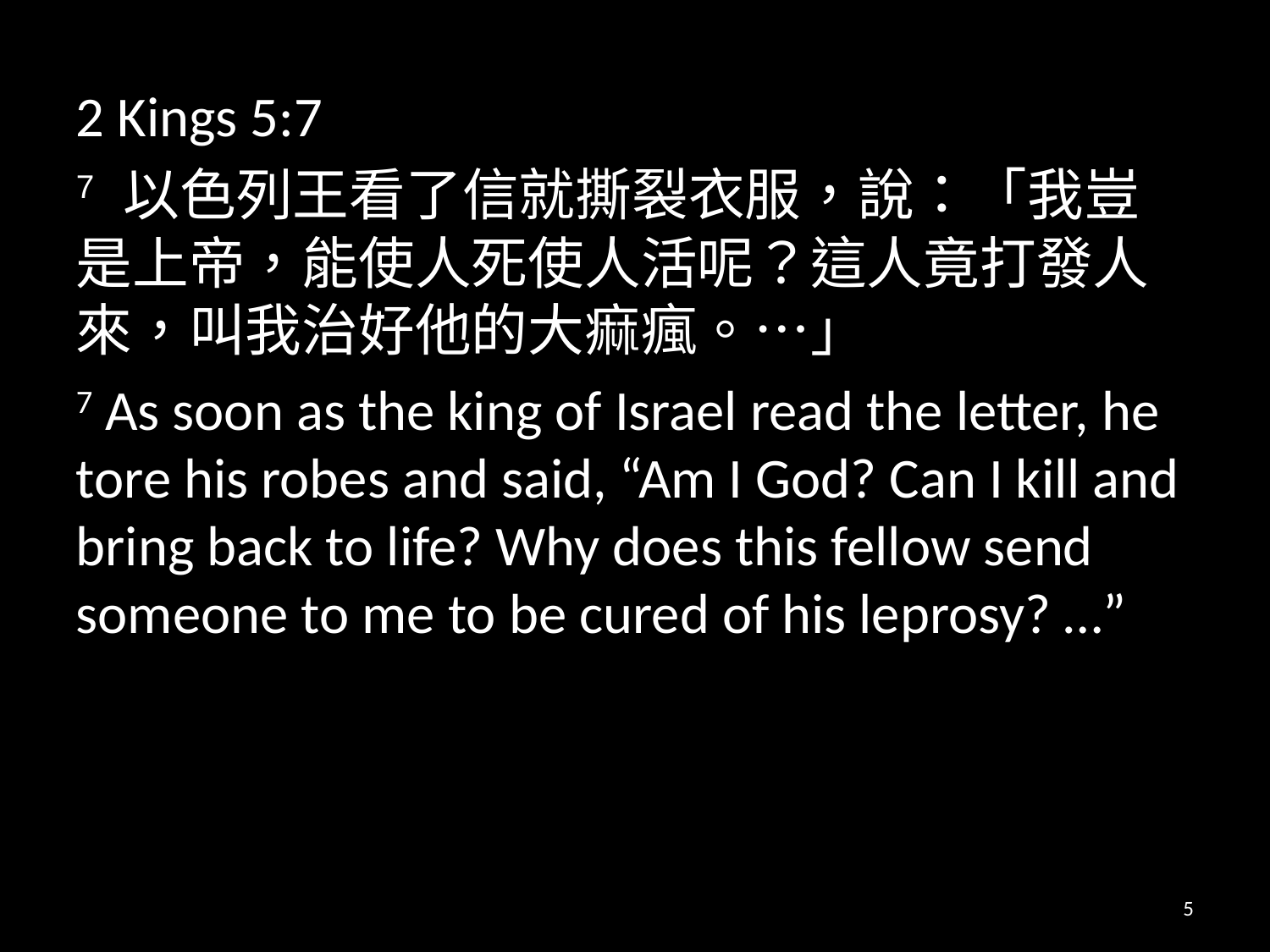

2 Kings 5:7
7 以色列王看了信就撕裂衣服，說：「我豈是上帝，能使人死使人活呢？這人竟打發人來，叫我治好他的大痲瘋。…」
7 As soon as the king of Israel read the letter, he tore his robes and said, “Am I God? Can I kill and bring back to life? Why does this fellow send someone to me to be cured of his leprosy? …”

5